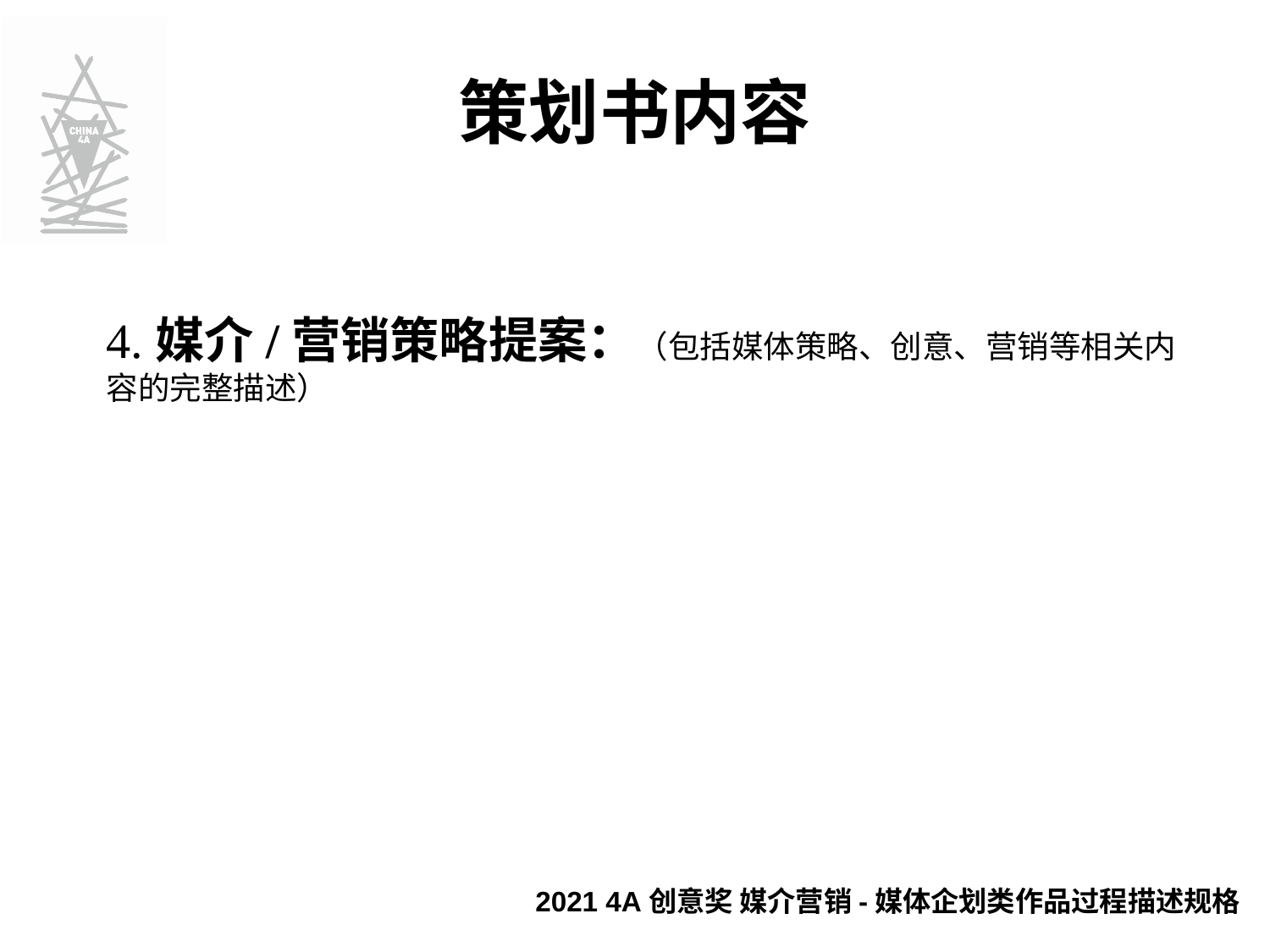

策划书内容
4.媒介/营销策略提案：（包括媒体策略、创意、营销等相关内容的完整描述）